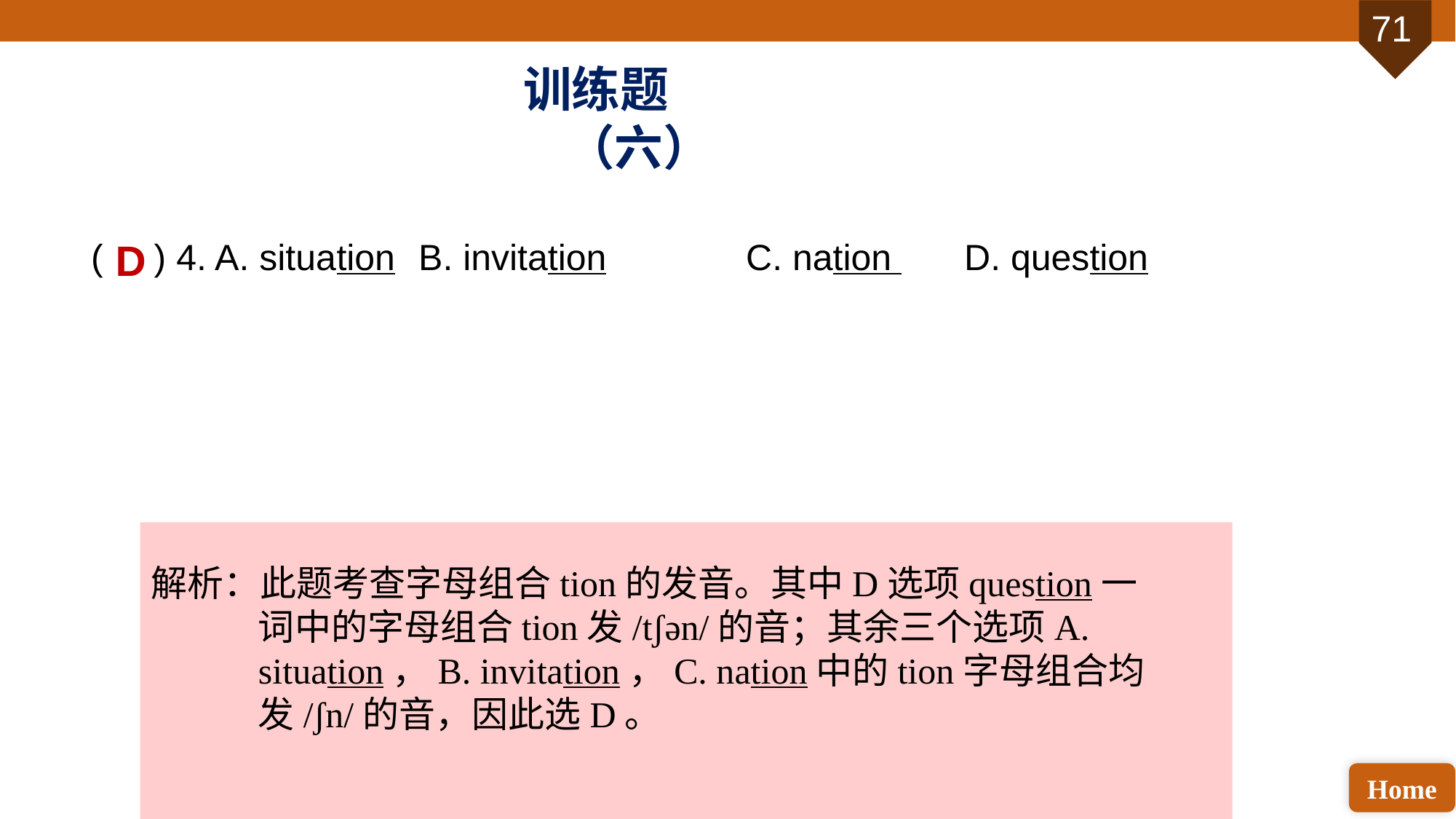

训练题（六）
(     ) 4. A. situation 	B. invitation 		C. nation 	D. question
D

解析：此题考查字母组合tion的发音。其中D选项question一词中的字母组合tion发/tʃən/的音；其余三个选项A. situation，B. invitation，C. nation中的tion字母组合均发/ʃn/的音，因此选D。